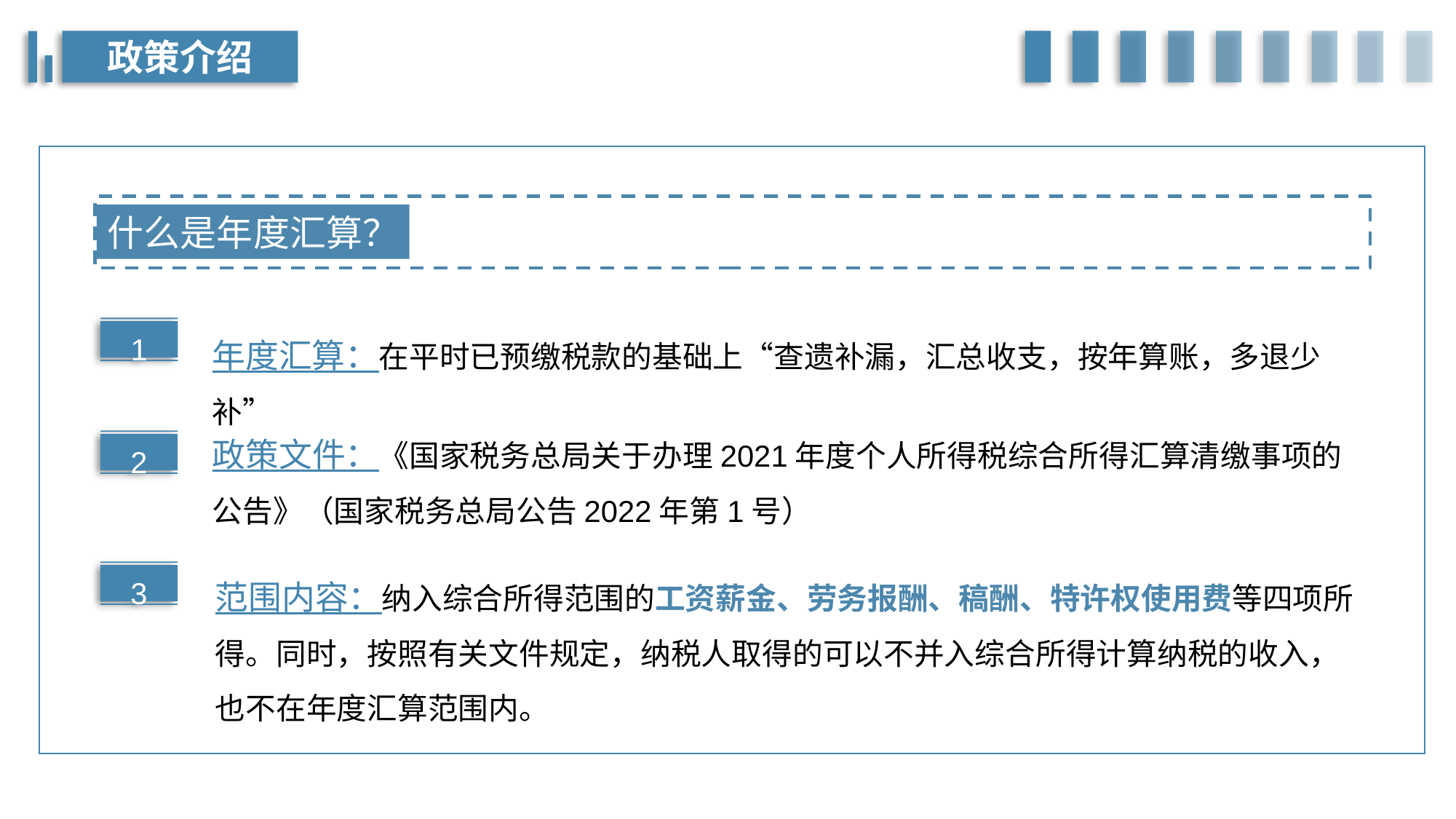

政策介绍

什么是年度汇算？
年度汇算：在平时已预缴税款的基础上“查遗补漏，汇总收支，按年算账，多退少补”
1
政策文件：《国家税务总局关于办理2021年度个人所得税综合所得汇算清缴事项的公告》（国家税务总局公告2022年第1号）
2
范围内容：纳入综合所得范围的工资薪金、劳务报酬、稿酬、特许权使用费等四项所得。同时，按照有关文件规定，纳税人取得的可以不并入综合所得计算纳税的收入，也不在年度汇算范围内。
3